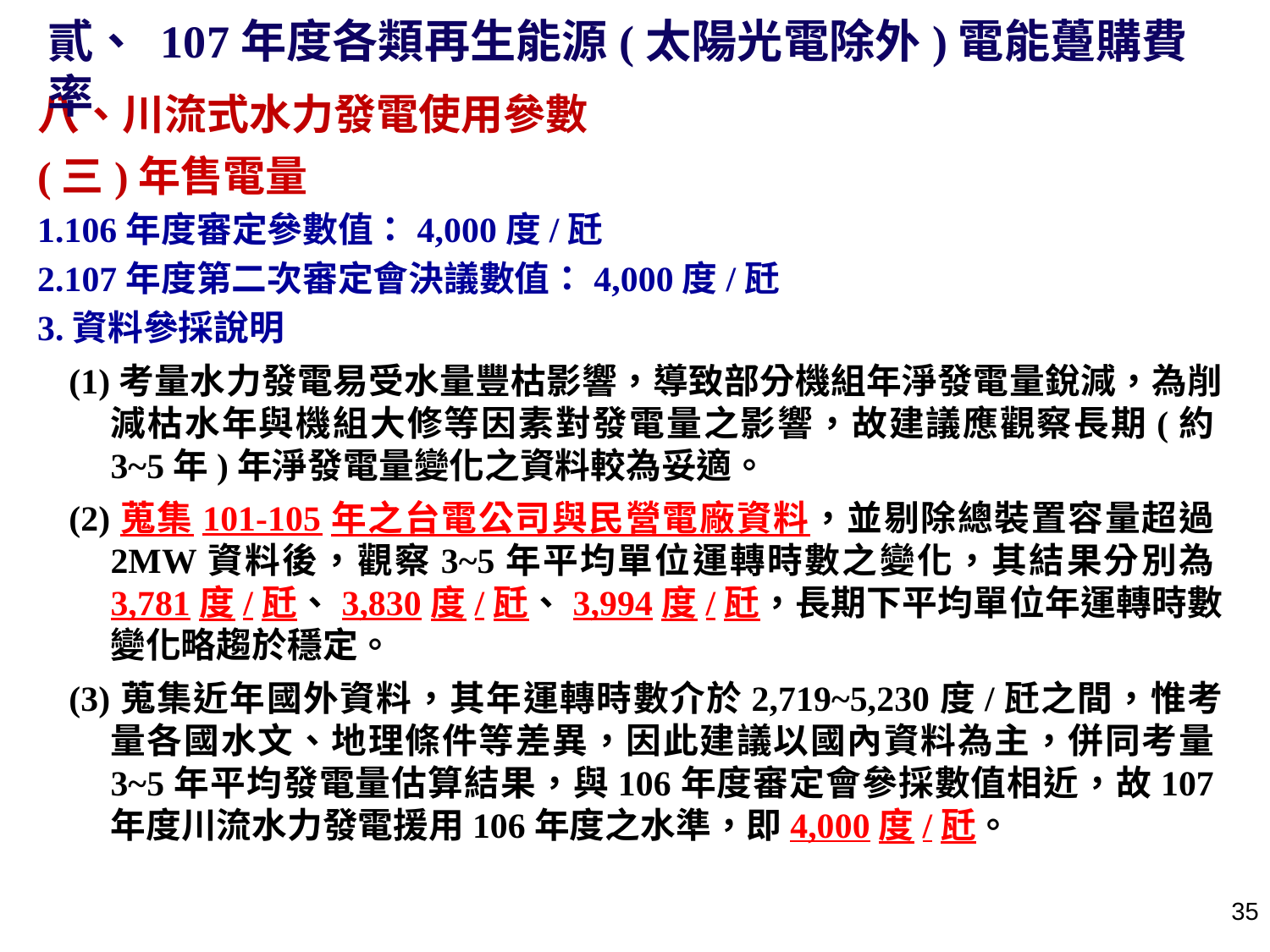

貳、 107年度各類再生能源(太陽光電除外)電能躉購費率
八、川流式水力發電使用參數
(三)年售電量
1.106年度審定參數值：4,000度/瓩
2.107年度第二次審定會決議數值：4,000度/瓩
3.資料參採說明
(1)考量水力發電易受水量豐枯影響，導致部分機組年淨發電量銳減，為削減枯水年與機組大修等因素對發電量之影響，故建議應觀察長期(約3~5年)年淨發電量變化之資料較為妥適。
(2)蒐集101-105年之台電公司與民營電廠資料，並剔除總裝置容量超過2MW資料後，觀察3~5年平均單位運轉時數之變化，其結果分別為3,781度/瓩、3,830度/瓩、3,994度/瓩，長期下平均單位年運轉時數變化略趨於穩定。
(3)蒐集近年國外資料，其年運轉時數介於2,719~5,230度/瓩之間，惟考量各國水文、地理條件等差異，因此建議以國內資料為主，併同考量3~5年平均發電量估算結果，與106年度審定會參採數值相近，故107年度川流水力發電援用106年度之水準，即4,000度/瓩。
35